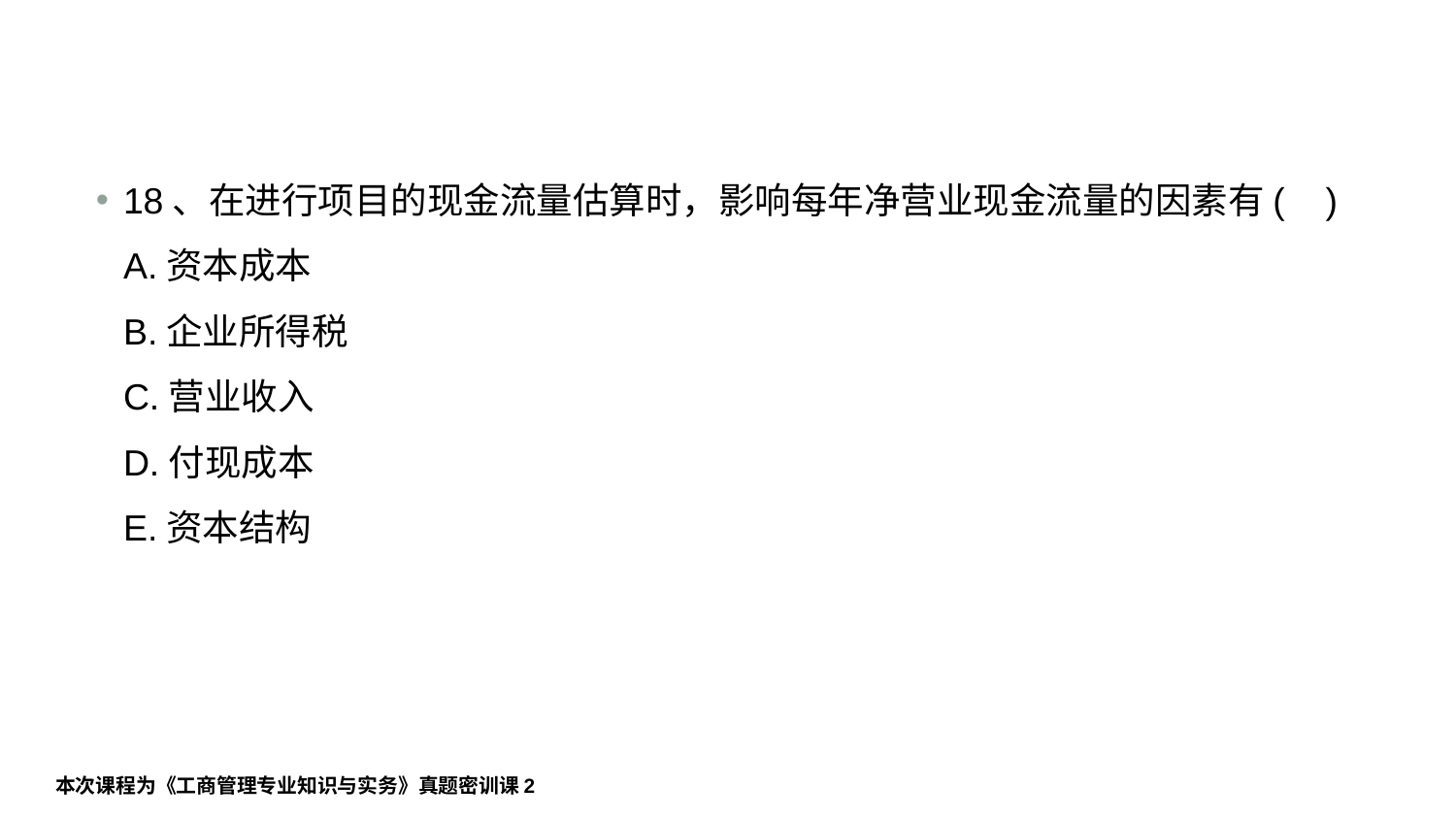

18、在进行项目的现金流量估算时，影响每年净营业现金流量的因素有(    )
A.资本成本
B.企业所得税
C.营业收入
D.付现成本
E.资本结构